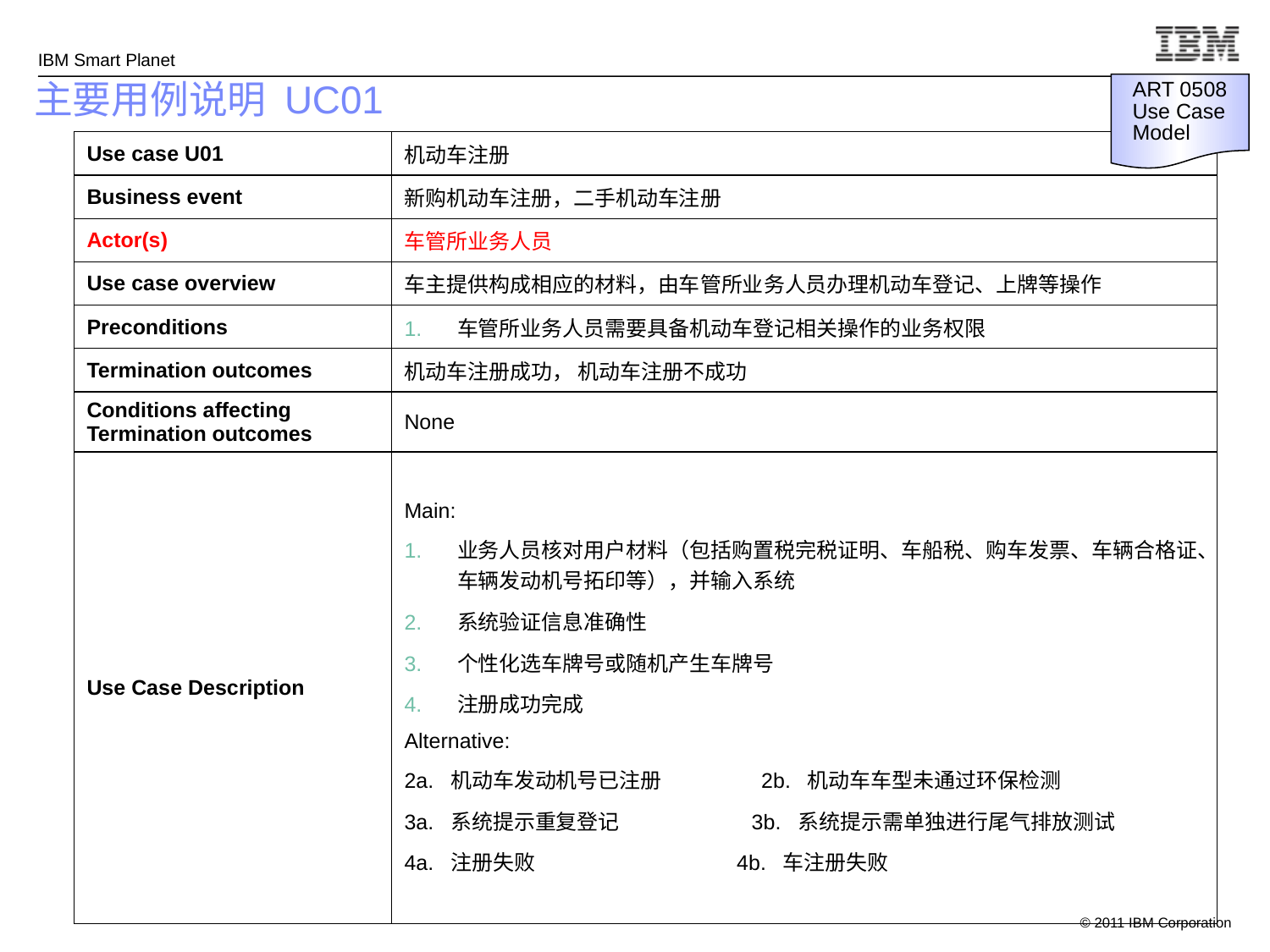

# 主要用例说明 UC01
ART 0508
Use Case Model
| Use case U01 | 机动车注册 |
| --- | --- |
| Business event | 新购机动车注册，二手机动车注册 |
| Actor(s) | 车管所业务人员 |
| Use case overview | 车主提供构成相应的材料，由车管所业务人员办理机动车登记、上牌等操作 |
| Preconditions | 车管所业务人员需要具备机动车登记相关操作的业务权限 |
| Termination outcomes | 机动车注册成功， 机动车注册不成功 |
| Conditions affecting Termination outcomes | None |
| Use Case Description | Main: 业务人员核对用户材料（包括购置税完税证明、车船税、购车发票、车辆合格证、车辆发动机号拓印等），并输入系统 系统验证信息准确性 个性化选车牌号或随机产生车牌号 注册成功完成 Alternative: 2a. 机动车发动机号已注册 2b. 机动车车型未通过环保检测 3a. 系统提示重复登记 3b. 系统提示需单独进行尾气排放测试 4a. 注册失败 4b. 车注册失败 |